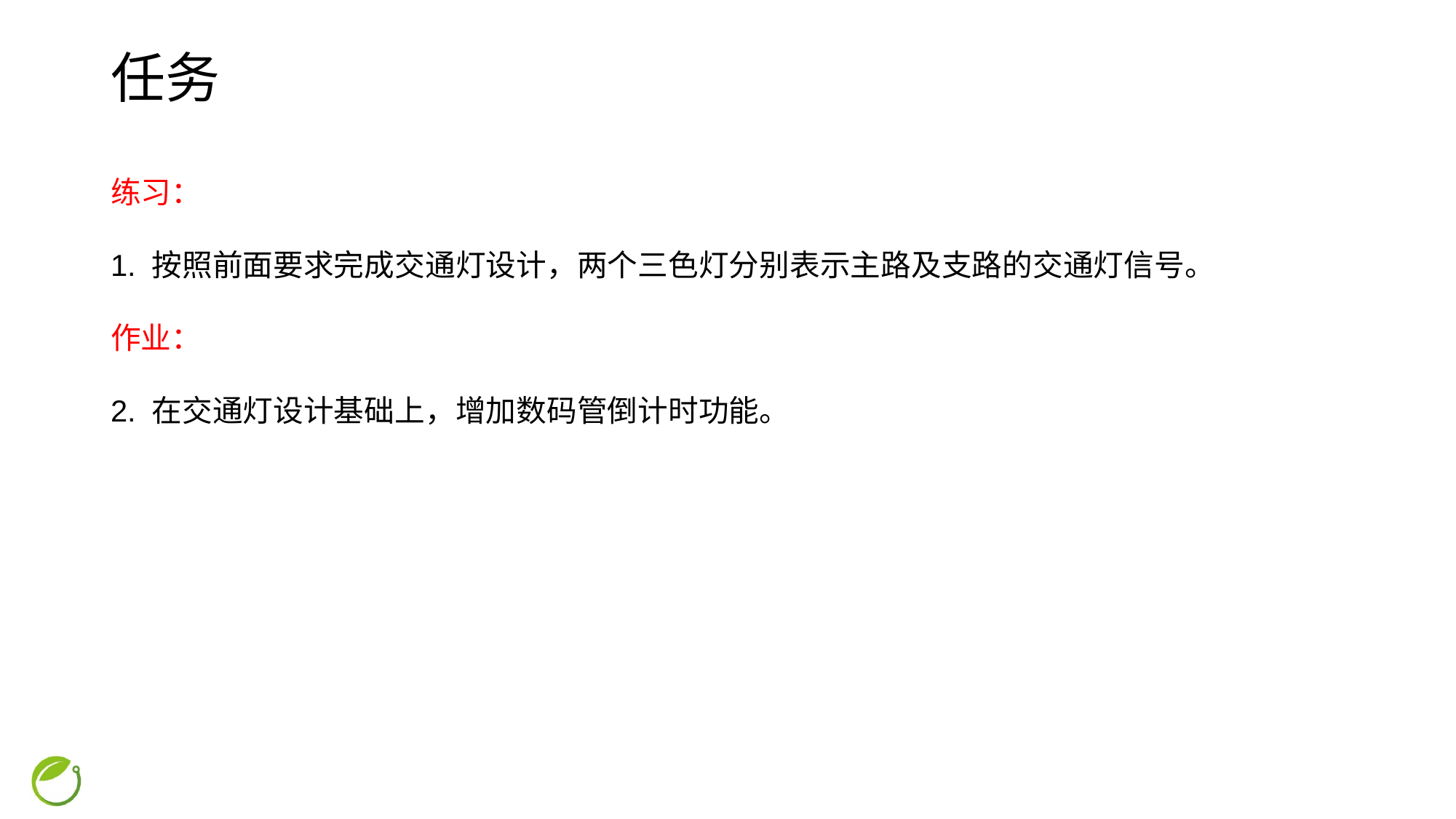

# 任务
练习：

按照前面要求完成交通灯设计，两个三色灯分别表示主路及支路的交通灯信号。

作业：

在交通灯设计基础上，增加数码管倒计时功能。